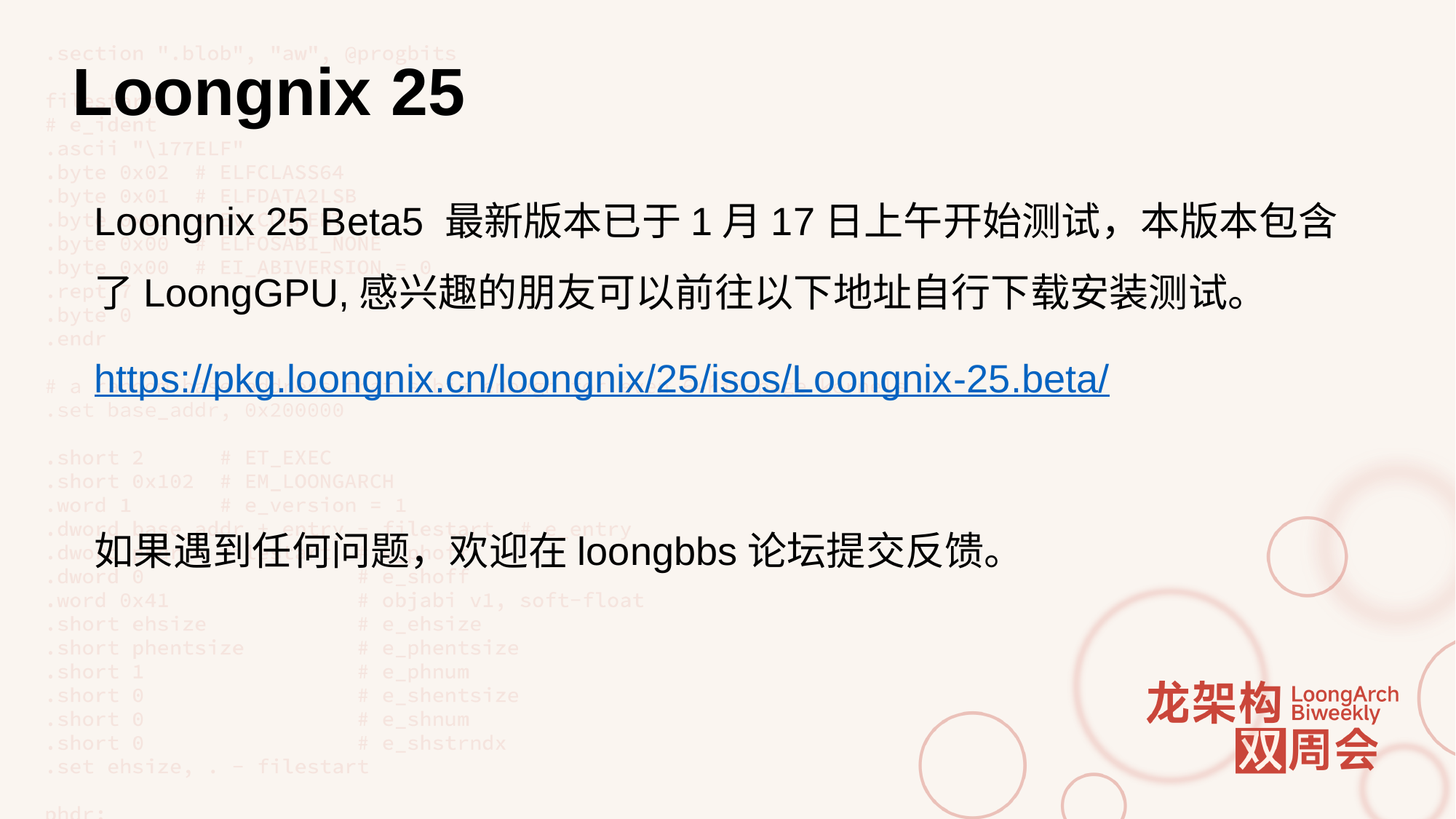

# Loongnix 25
Loongnix 25 Beta5 最新版本已于1月17日上午开始测试，本版本包含了LoongGPU,感兴趣的朋友可以前往以下地址自行下载安装测试。
https://pkg.loongnix.cn/loongnix/25/isos/Loongnix-25.beta/

如果遇到任何问题，欢迎在loongbbs论坛提交反馈。